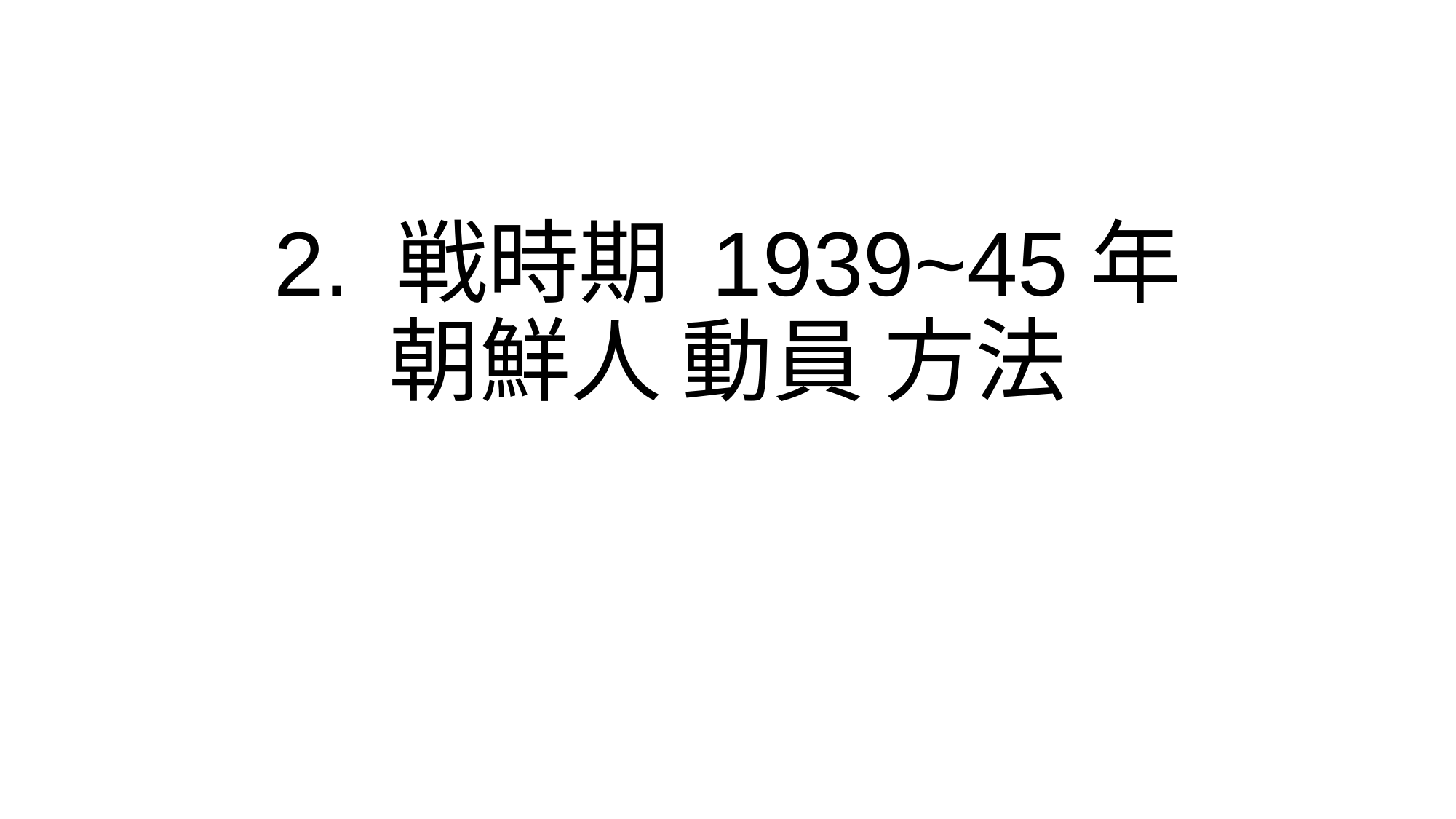

# 2. 戦時期 1939~45年 朝鮮人 動員 方法